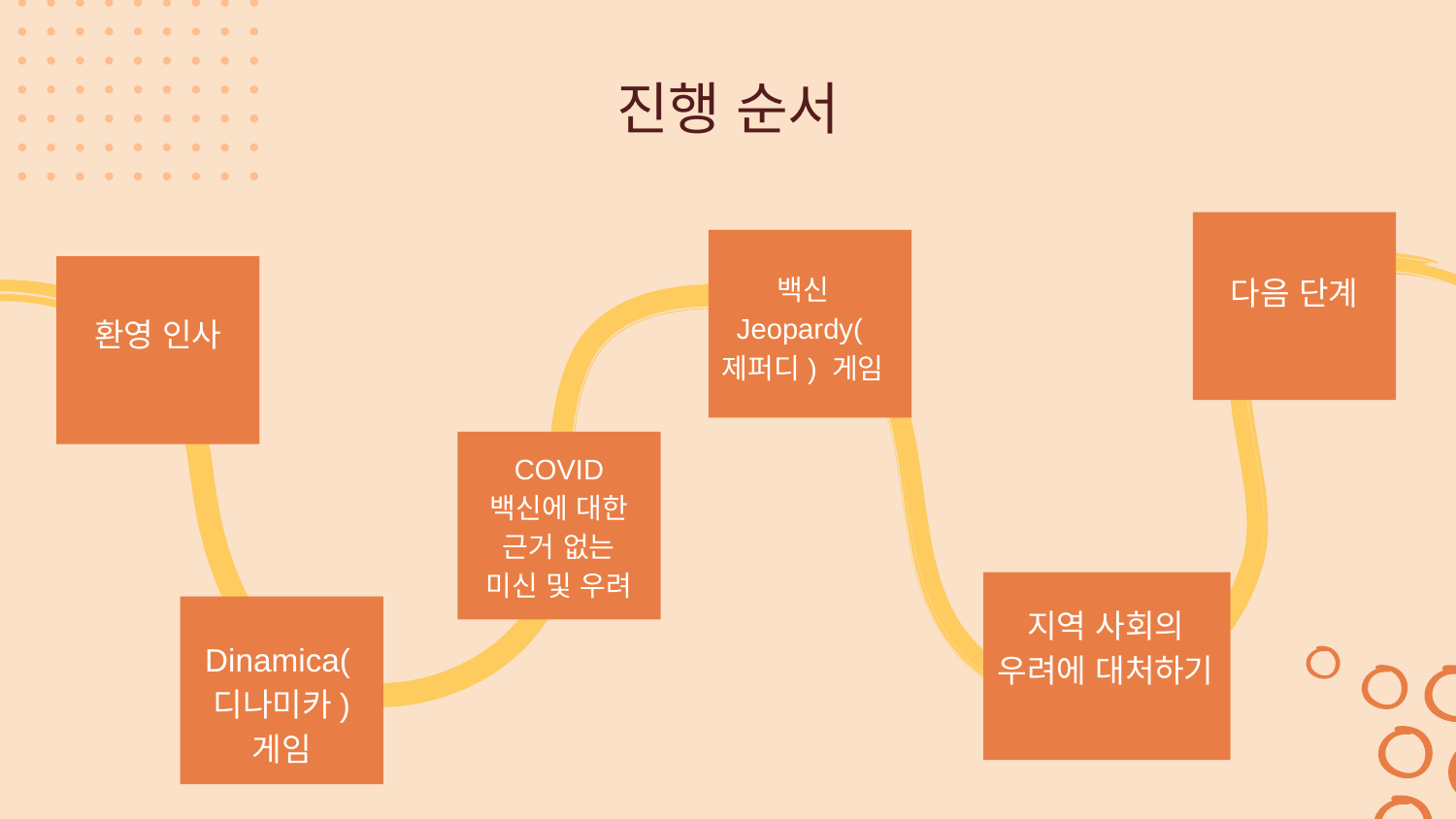

# 진행 순서

백신 Jeopardy(제퍼디) 게임
다음 단계

환영 인사

COVID 백신에 대한 근거 없는 미신 및 우려

지역 사회의 우려에 대처하기

Dinamica(디나미카) 게임